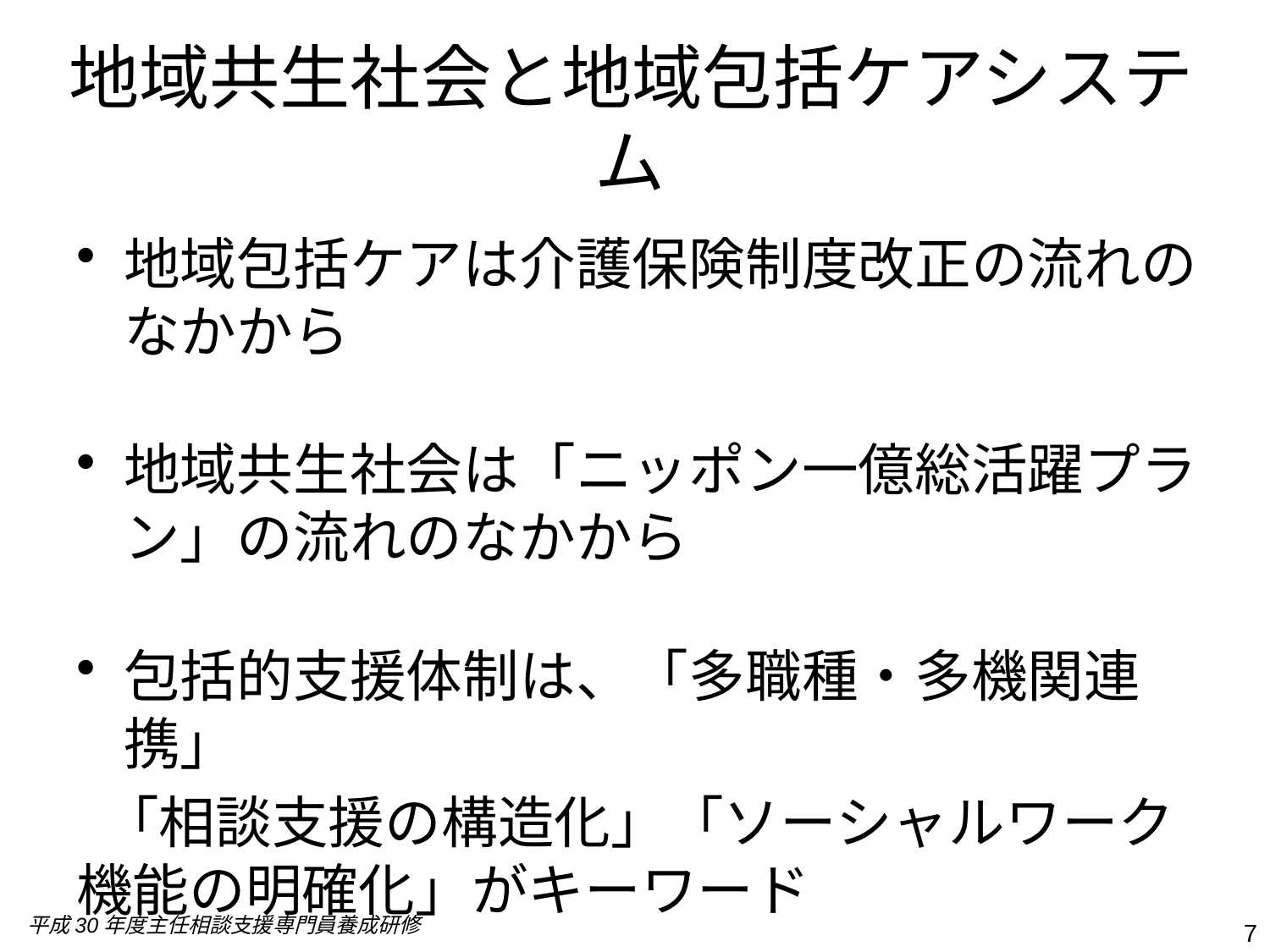

# 地域共生社会と地域包括ケアシステム
地域包括ケアは介護保険制度改正の流れのなかから

地域共生社会は「ニッポン一億総活躍プラン」の流れのなかから

包括的支援体制は、「多職種・多機関連携」
 「相談支援の構造化」「ソーシャルワーク機能の明確化」がキーワード

平成30年度主任相談支援専門員養成研修
7